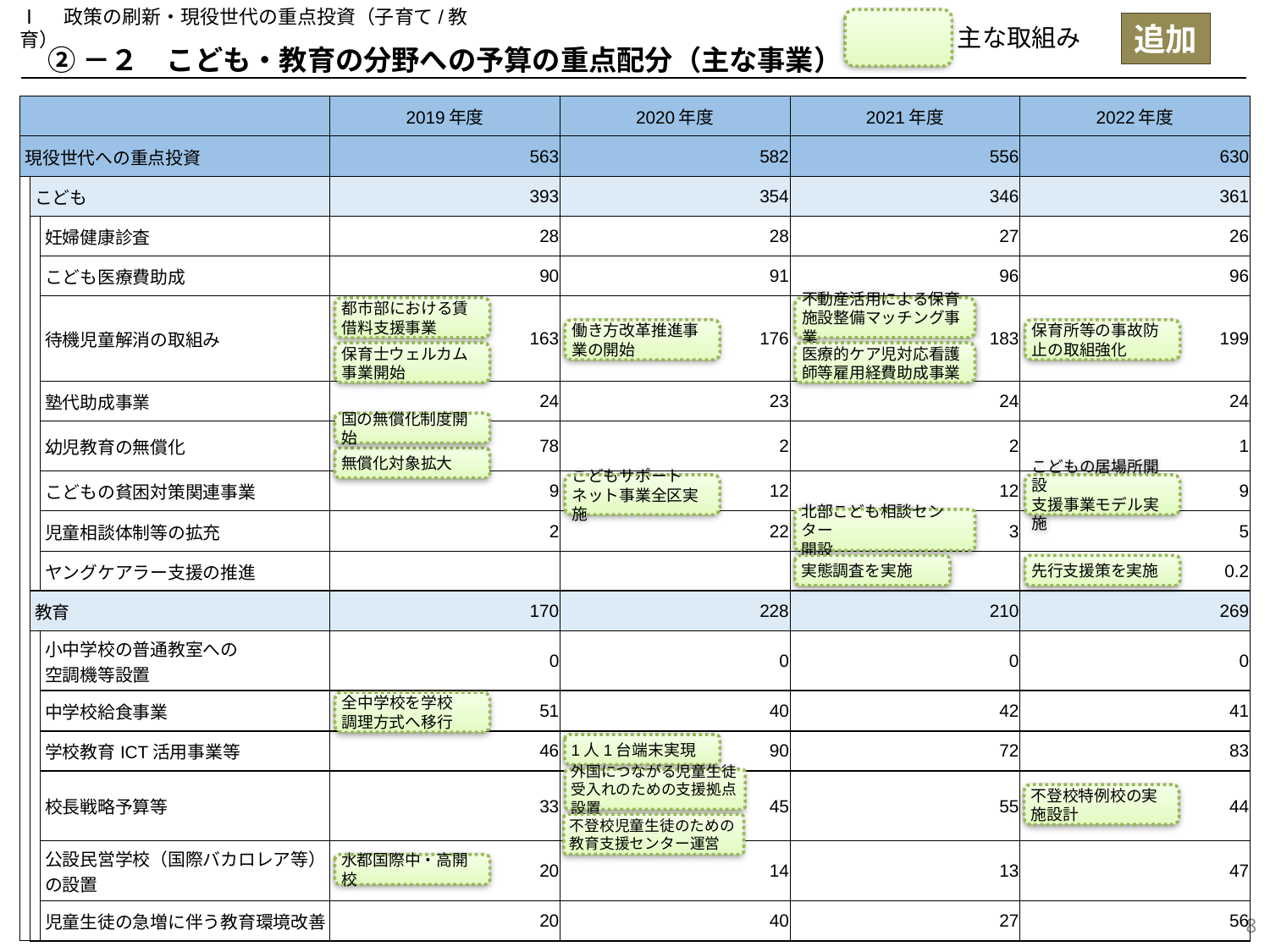

Ⅰ　政策の刷新・現役世代の重点投資（子育て/教育）
追加
主な取組み
②－２　こども・教育の分野への予算の重点配分（主な事業）
|  |  |  | 2019年度 | 2020年度 | 2021年度 | 2022年度 |
| --- | --- | --- | --- | --- | --- | --- |
| 現役世代への重点投資 |  |  | 563 | 582 | 556 | 630 |
|  | こども |  | 393 | 354 | 346 | 361 |
|  |  | 妊婦健康診査 | 28 | 28 | 27 | 26 |
|  |  | こども医療費助成 | 90 | 91 | 96 | 96 |
|  |  | 待機児童解消の取組み | 163 | 176 | 183 | 199 |
|  |  | 塾代助成事業 | 24 | 23 | 24 | 24 |
|  |  | 幼児教育の無償化 | 78 | 2 | 2 | 1 |
|  |  | こどもの貧困対策関連事業 | 9 | 12 | 12 | 9 |
|  |  | 児童相談体制等の拡充 | 2 | 22 | 3 | 5 |
|  |  | ヤングケアラー支援の推進 |  |  |  | 0.2 |
|  | 教育 |  | 170 | 228 | 210 | 269 |
|  |  | 小中学校の普通教室への 空調機等設置 | 0 | 0 | 0 | 0 |
|  |  | 中学校給食事業 | 51 | 40 | 42 | 41 |
|  |  | 学校教育ICT活用事業等 | 46 | 90 | 72 | 83 |
|  |  | 校長戦略予算等 | 33 | 45 | 55 | 44 |
|  |  | 公設民営学校（国際バカロレア等）の設置 | 20 | 14 | 13 | 47 |
|  |  | 児童生徒の急増に伴う教育環境改善 | 20 | 40 | 27 | 56 |
都市部における賃借料支援事業
不動産活用による保育施設整備マッチング事業
働き方改革推進事業の開始
保育所等の事故防止の取組強化
保育士ウェルカム事業開始
医療的ケア児対応看護師等雇用経費助成事業
国の無償化制度開始
無償化対象拡大
こどもサポートネット事業全区実施
こどもの居場所開設
支援事業モデル実施
北部こども相談センター
開設
実態調査を実施
先行支援策を実施
全中学校を学校
調理方式へ移行
1人1台端末実現
外国につながる児童生徒受入れのための支援拠点設置
不登校特例校の実施設計
不登校児童生徒のための教育支援センター運営
水都国際中・高開校
8